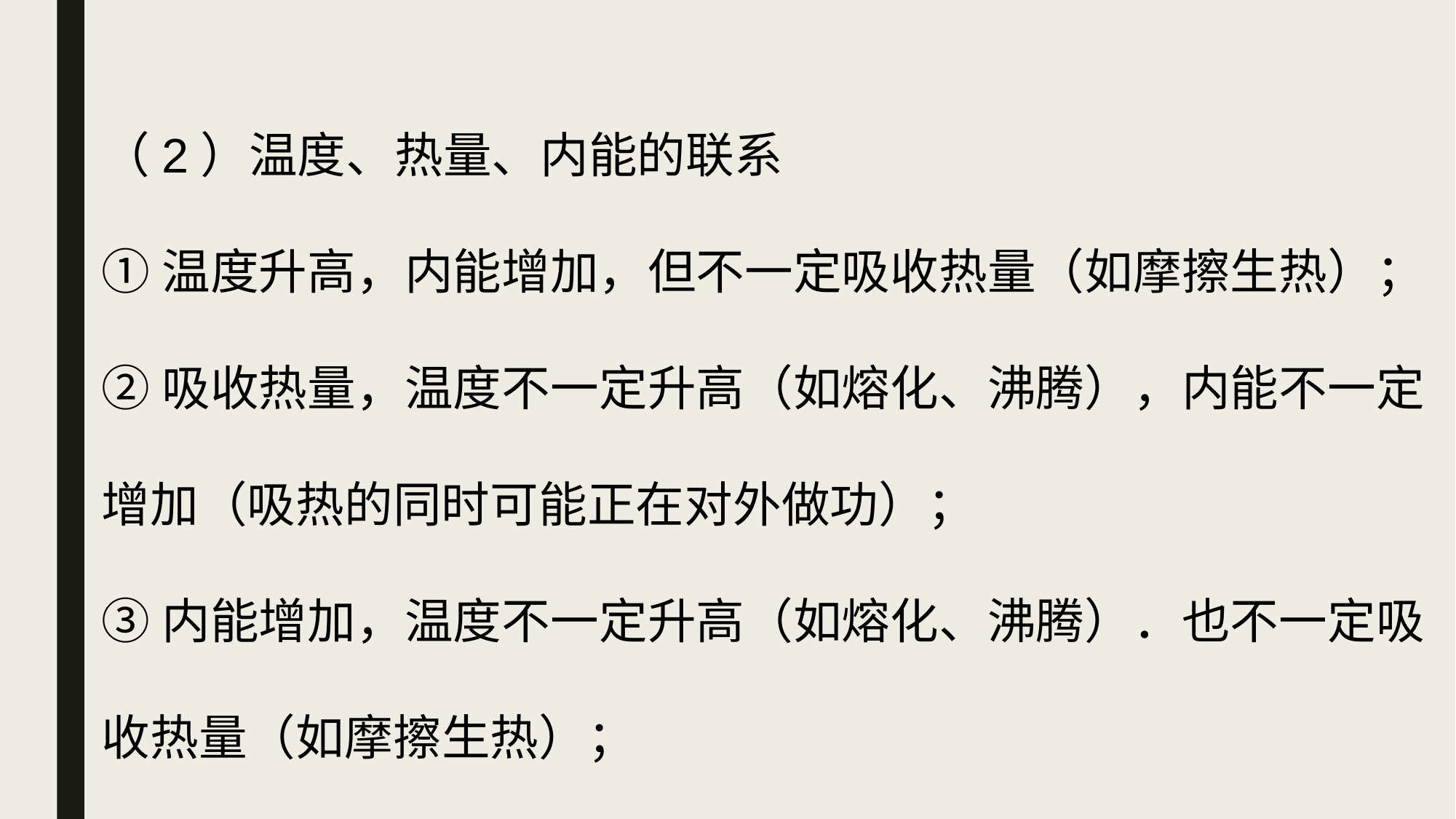

（2）温度、热量、内能的联系
①温度升高，内能增加，但不一定吸收热量（如摩擦生热）；
②吸收热量，温度不一定升高（如熔化、沸腾），内能不一定增加（吸热的同时可能正在对外做功）；
③内能增加，温度不一定升高（如熔化、沸腾）．也不一定吸收热量（如摩擦生热）；